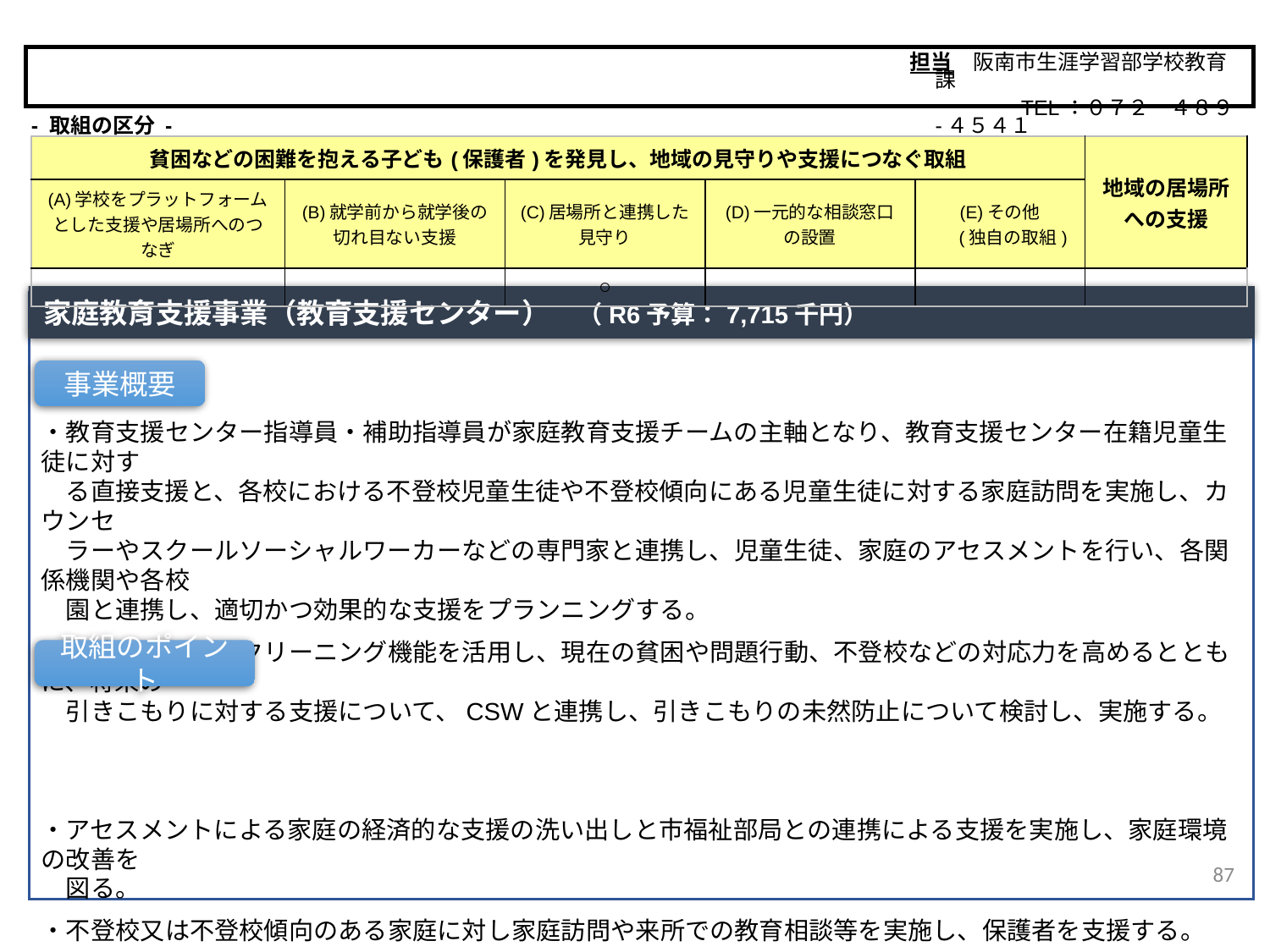

担当　阪南市生涯学習部学校教育課
　　　　　TEL：０７２－４８９-４５４１
阪南市
- 取組の区分 -
| 貧困などの困難を抱える子ども(保護者)を発見し、地域の見守りや支援につなぐ取組 |  |  |  |  | 地域の居場所 への支援 |
| --- | --- | --- | --- | --- | --- |
| (A)学校をプラットフォームとした支援や居場所へのつなぎ | (B)就学前から就学後の 切れ目ない支援 | (C)居場所と連携した 見守り | (D)一元的な相談窓口 の設置 | (E)その他 　 (独自の取組) |  |
|  |  | ○ |  |  |  |
家庭教育支援事業（教育支援センター）　（R6予算：7,715千円）

・教育支援センター指導員・補助指導員が家庭教育支援チームの主軸となり、教育支援センター在籍児童生徒に対す
　る直接支援と、各校における不登校児童生徒や不登校傾向にある児童生徒に対する家庭訪問を実施し、カウンセ
　ラーやスクールソーシャルワーカーなどの専門家と連携し、児童生徒、家庭のアセスメントを行い、各関係機関や各校
　園と連携し、適切かつ効果的な支援をプランニングする。

・各校におけるスクリーニング機能を活用し、現在の貧困や問題行動、不登校などの対応力を高めるとともに、将来の
　引きこもりに対する支援について、CSWと連携し、引きこもりの未然防止について検討し、実施する。

・アセスメントによる家庭の経済的な支援の洗い出しと市福祉部局との連携による支援を実施し、家庭環境の改善を
　図る。

・不登校又は不登校傾向のある家庭に対し家庭訪問や来所での教育相談等を実施し、保護者を支援する。

・専門家などと保護者がつながることで、保護者の児童生徒に対する関わり方を共に考え、保護者の心理的負担を
　軽減し、児童生徒の不登校状態の改善を図る。
事業概要
取組のポイント
87